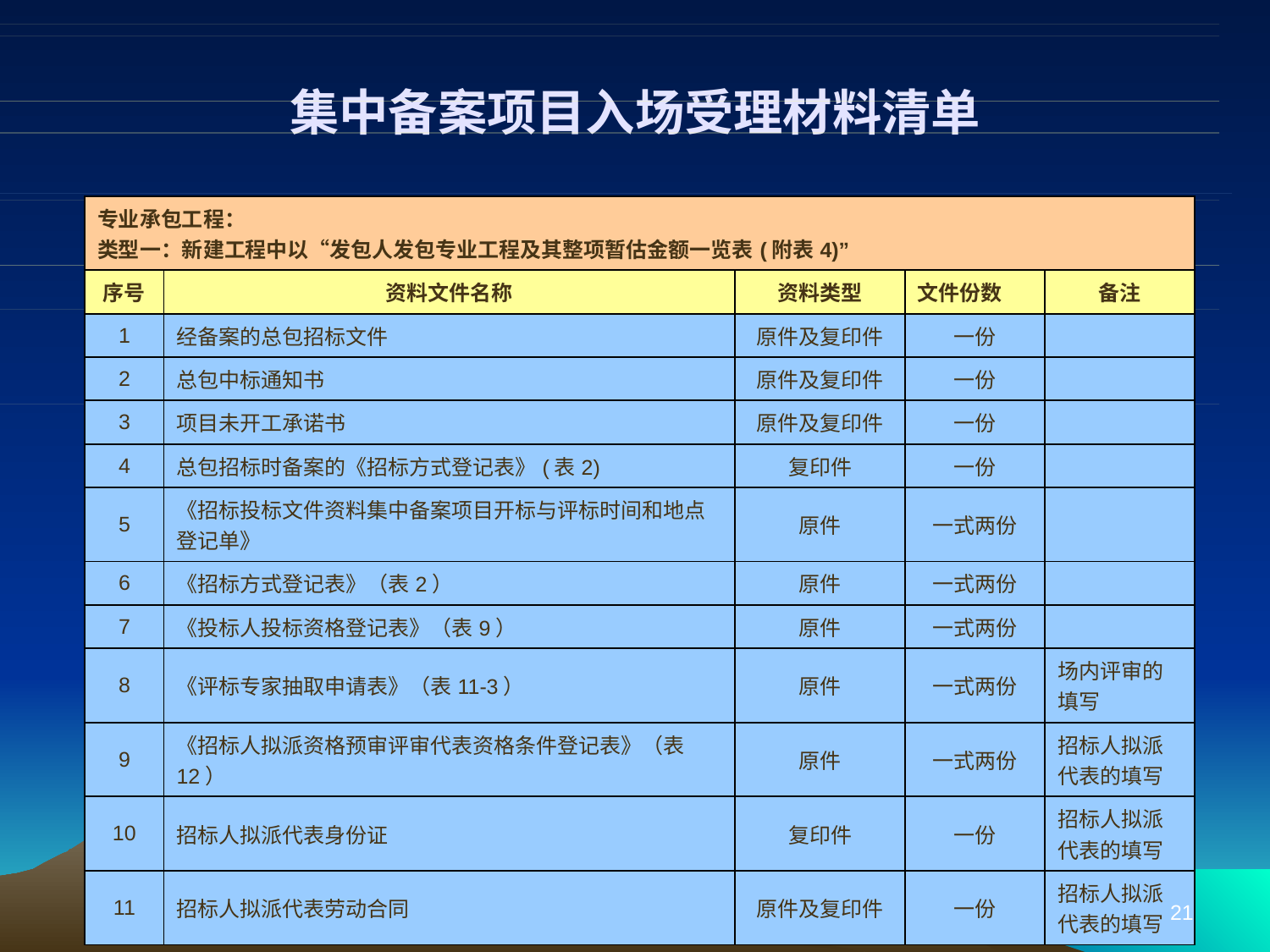

# 集中备案项目入场受理材料清单

| 专业承包工程： 类型一：新建工程中以“发包人发包专业工程及其整项暂估金额一览表(附表4)” |  |  |  |  |
| --- | --- | --- | --- | --- |
| 序号 | 资料文件名称 | 资料类型 | 文件份数 | 备注 |
| 1 | 经备案的总包招标文件 | 原件及复印件 | 一份 |  |
| 2 | 总包中标通知书 | 原件及复印件 | 一份 |  |
| 3 | 项目未开工承诺书 | 原件及复印件 | 一份 |  |
| 4 | 总包招标时备案的《招标方式登记表》(表2) | 复印件 | 一份 |  |
| 5 | 《招标投标文件资料集中备案项目开标与评标时间和地点登记单》 | 原件 | 一式两份 |  |
| 6 | 《招标方式登记表》（表2） | 原件 | 一式两份 |  |
| 7 | 《投标人投标资格登记表》（表9） | 原件 | 一式两份 |  |
| 8 | 《评标专家抽取申请表》（表11-3） | 原件 | 一式两份 | 场内评审的填写 |
| 9 | 《招标人拟派资格预审评审代表资格条件登记表》（表12） | 原件 | 一式两份 | 招标人拟派代表的填写 |
| 10 | 招标人拟派代表身份证 | 复印件 | 一份 | 招标人拟派代表的填写 |
| 11 | 招标人拟派代表劳动合同 | 原件及复印件 | 一份 | 招标人拟派代表的填写 |

21